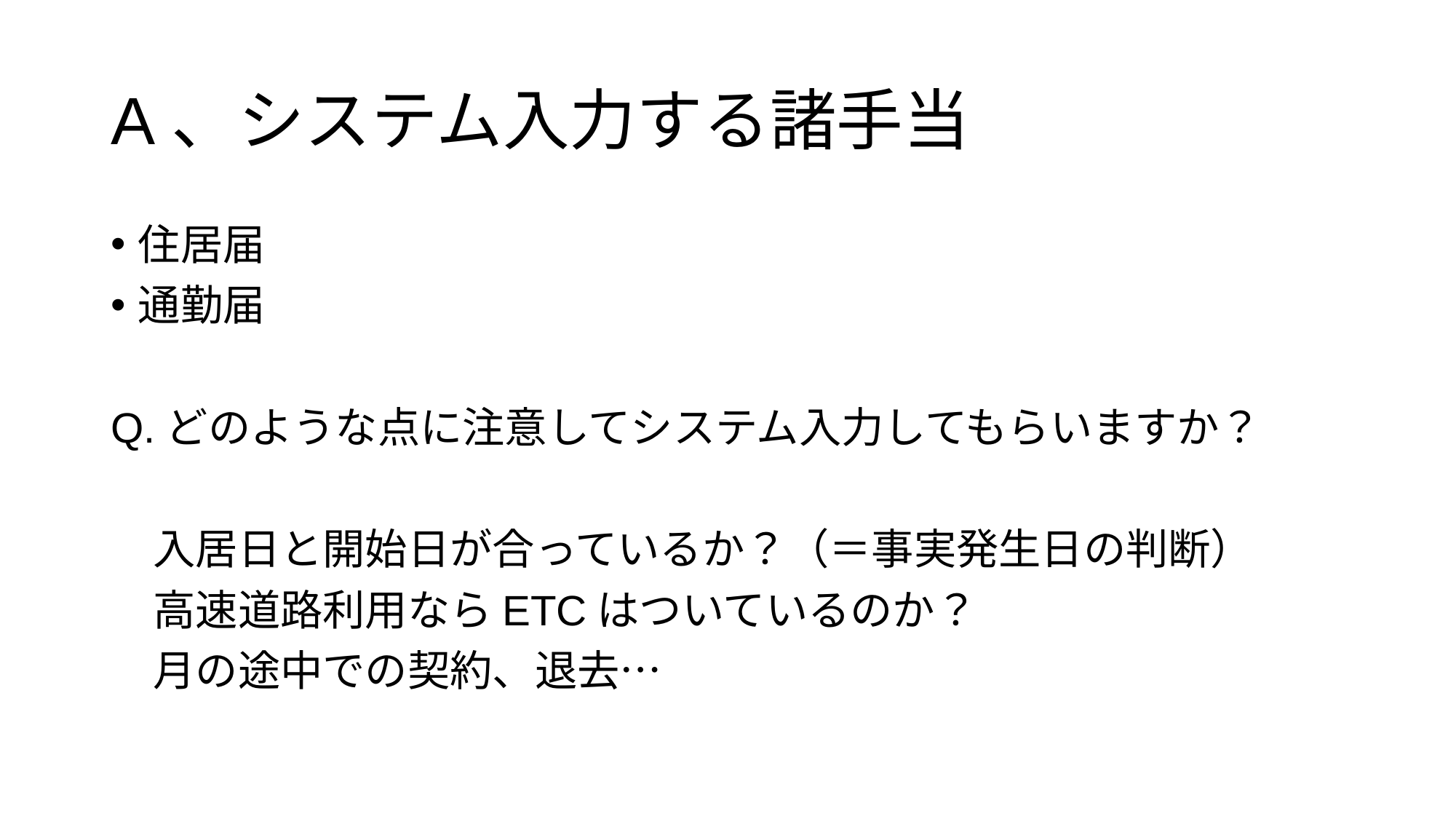

# A、システム入力する諸手当
住居届
通勤届

Q.どのような点に注意してシステム入力してもらいますか？

　入居日と開始日が合っているか？（＝事実発生日の判断）
　高速道路利用ならETCはついているのか？
　月の途中での契約、退去…